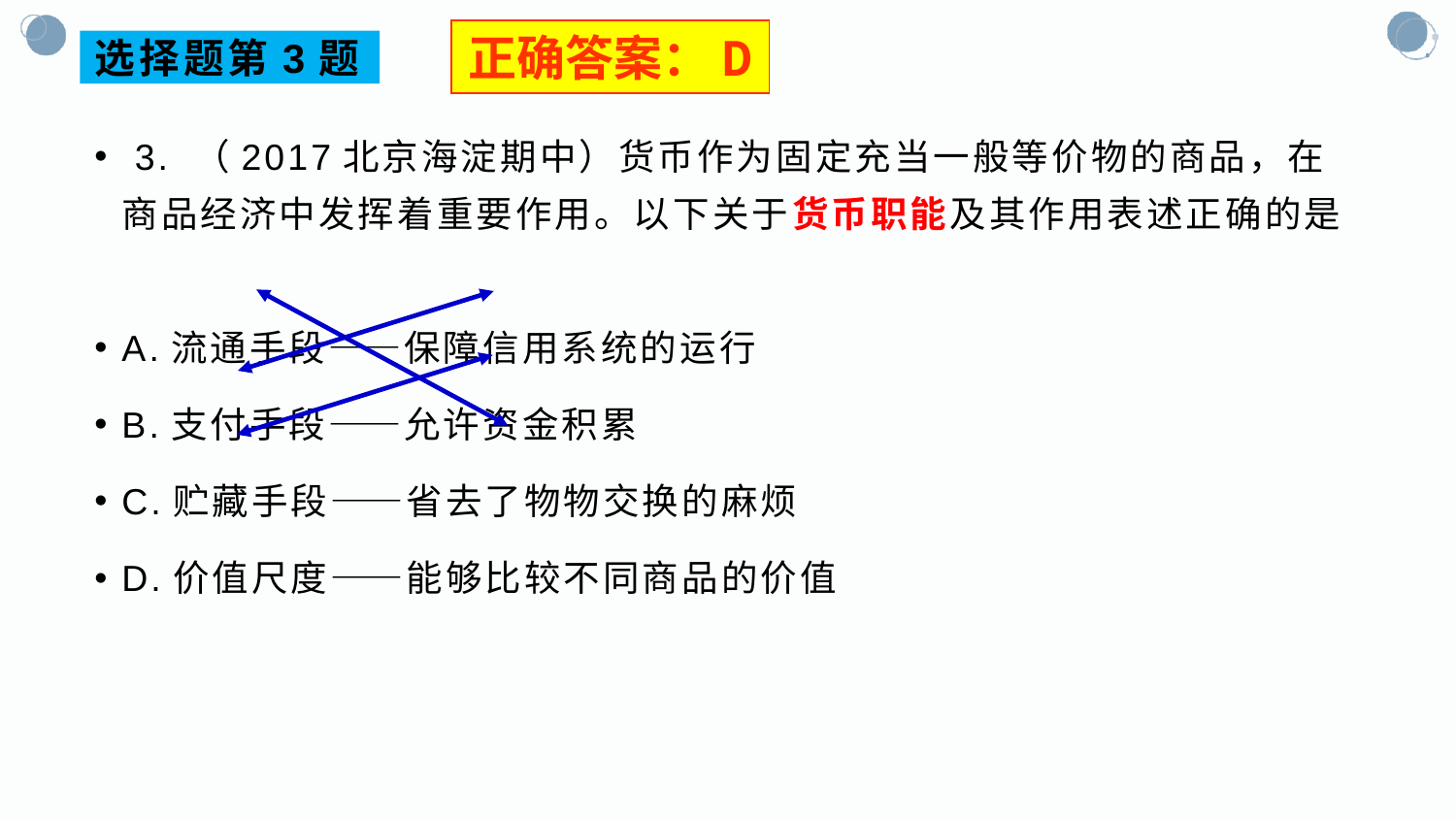

正确答案：D
# 选择题第3题
 3. （2017北京海淀期中）货币作为固定充当一般等价物的商品，在商品经济中发挥着重要作用。以下关于货币职能及其作用表述正确的是
A.流通手段——保障信用系统的运行
B.支付手段——允许资金积累
C.贮藏手段——省去了物物交换的麻烦
D.价值尺度——能够比较不同商品的价值